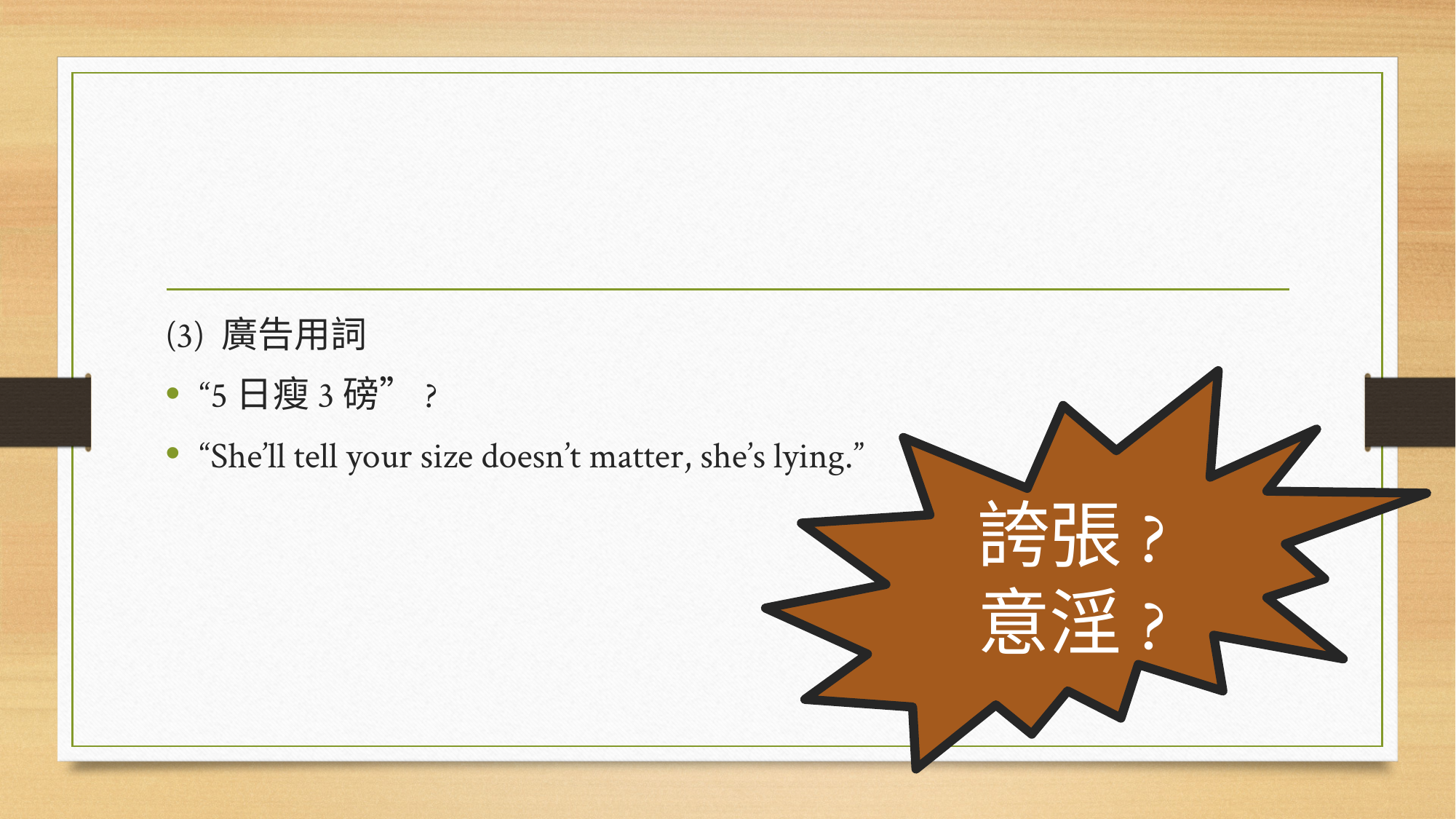

#
(3) 廣告用詞
“5日瘦3磅”?
“She’ll tell your size doesn’t matter, she’s lying.”

誇張? 意淫?